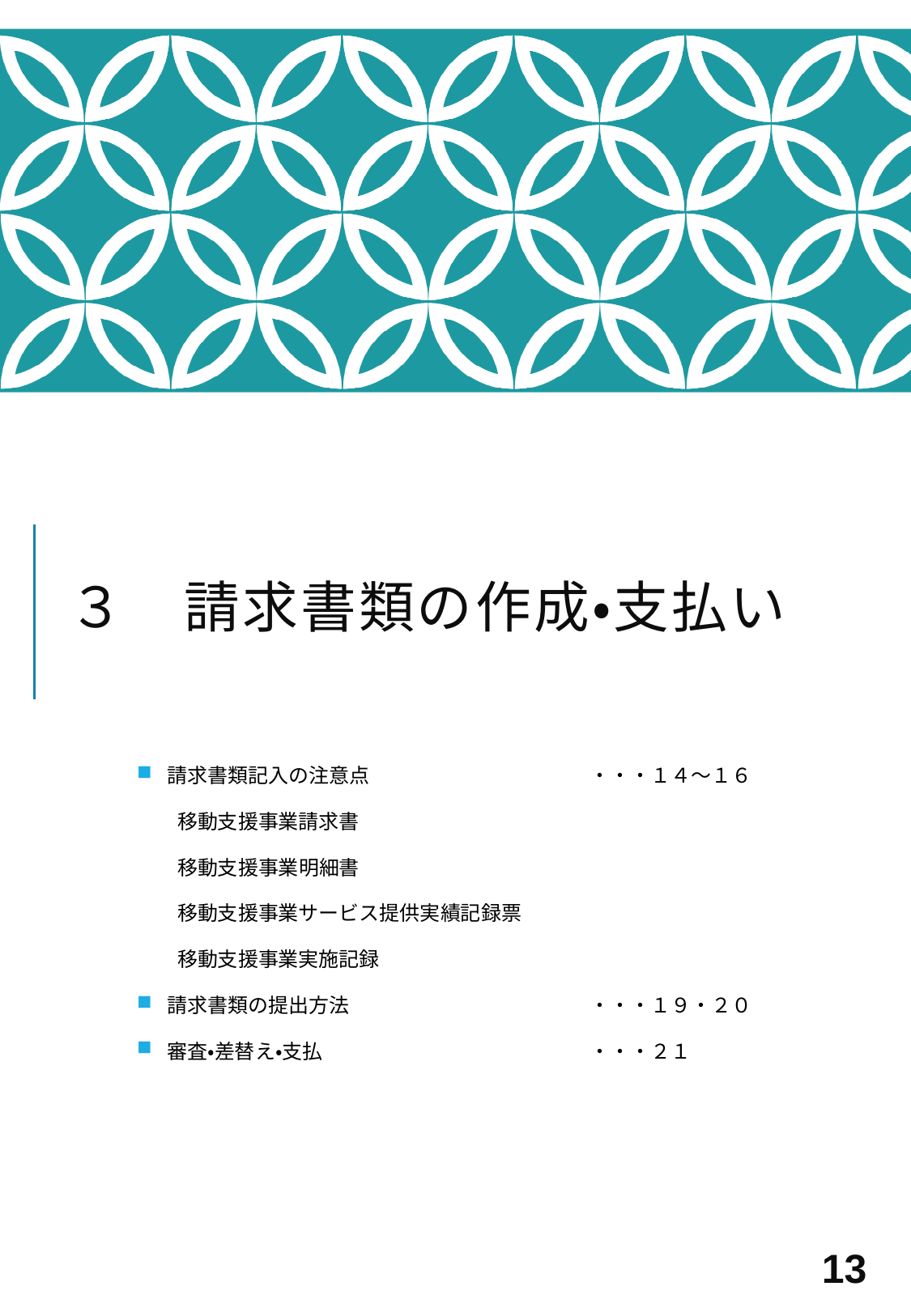

# ３　請求書類の作成・支払い
請求書類記入の注意点
　　移動支援事業請求書
　　移動支援事業明細書
　　移動支援事業サービス提供実績記録票
　　移動支援事業実施記録
請求書類の提出方法
審査・差替え・支払
・・・１４～１６

・・・１９・２０
・・・２１
13